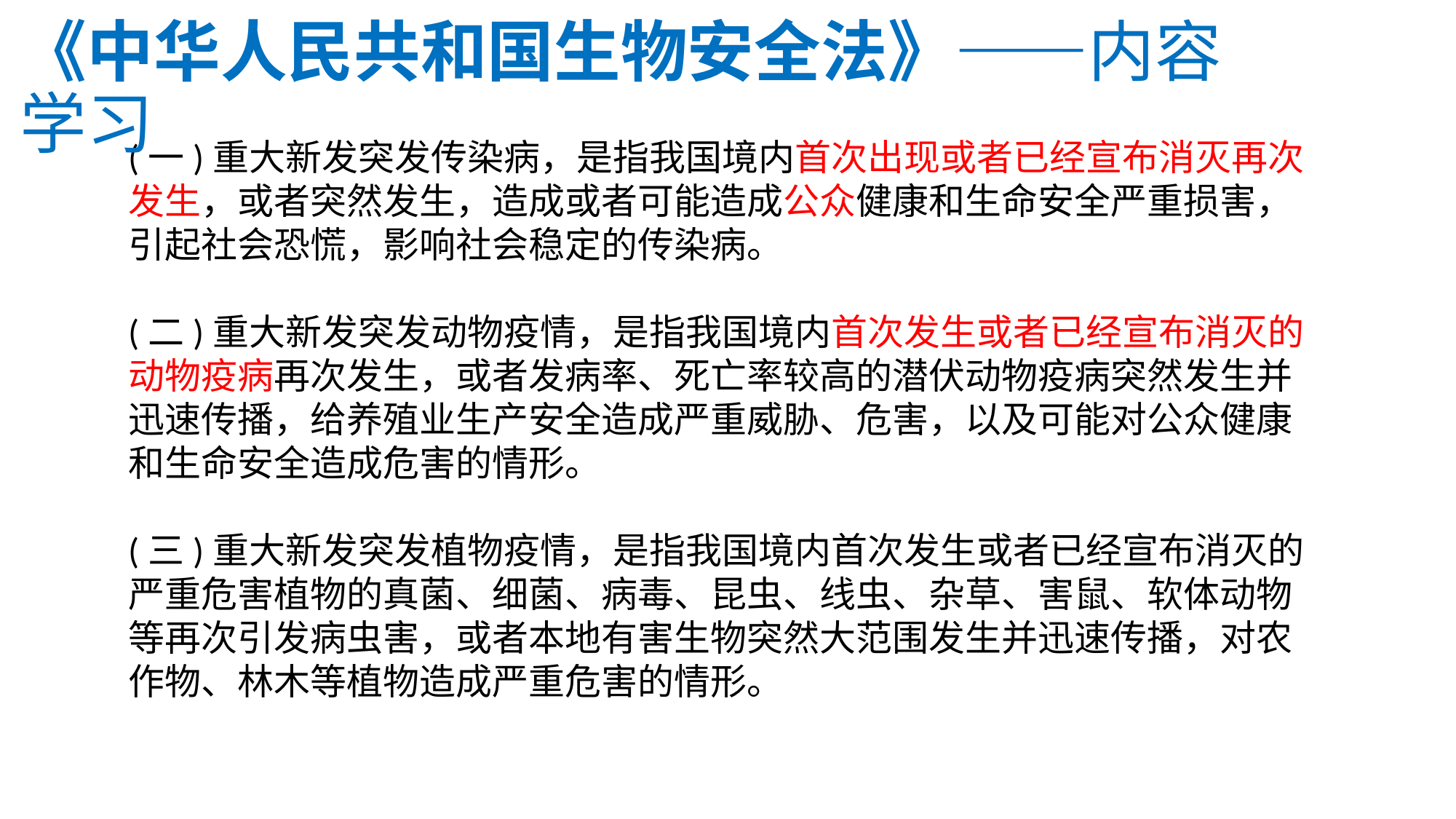

《中华人民共和国生物安全法》——内容学习
(一)重大新发突发传染病，是指我国境内首次出现或者已经宣布消灭再次发生，或者突然发生，造成或者可能造成公众健康和生命安全严重损害，引起社会恐慌，影响社会稳定的传染病。

(二)重大新发突发动物疫情，是指我国境内首次发生或者已经宣布消灭的动物疫病再次发生，或者发病率、死亡率较高的潜伏动物疫病突然发生并迅速传播，给养殖业生产安全造成严重威胁、危害，以及可能对公众健康和生命安全造成危害的情形。

(三)重大新发突发植物疫情，是指我国境内首次发生或者已经宣布消灭的严重危害植物的真菌、细菌、病毒、昆虫、线虫、杂草、害鼠、软体动物等再次引发病虫害，或者本地有害生物突然大范围发生并迅速传播，对农作物、林木等植物造成严重危害的情形。
52